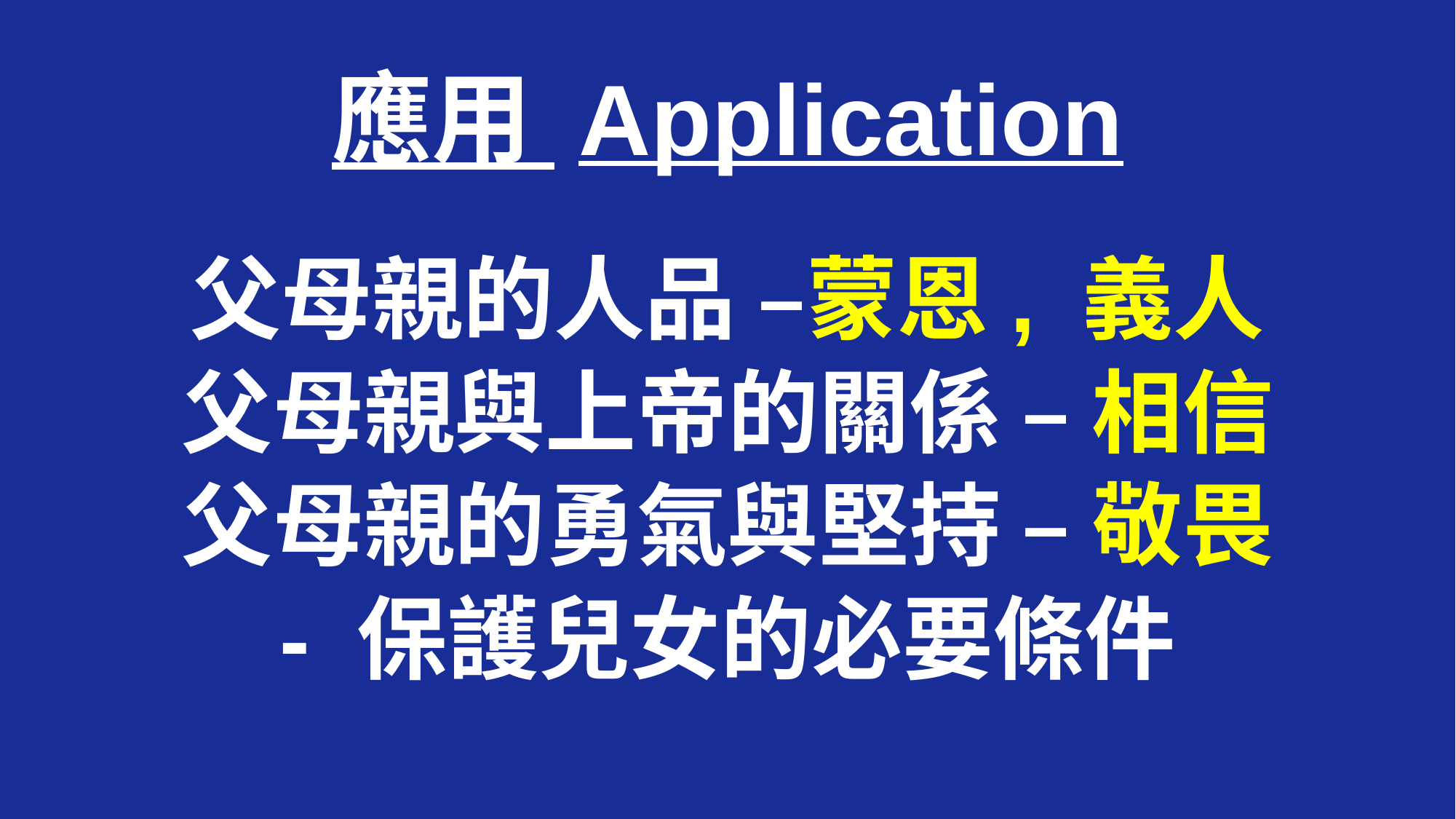

# 應用 Application
父母親的人品 –蒙恩, 義人
父母親與上帝的關係 – 相信
父母親的勇氣與堅持 – 敬畏
- 保護兒女的必要條件